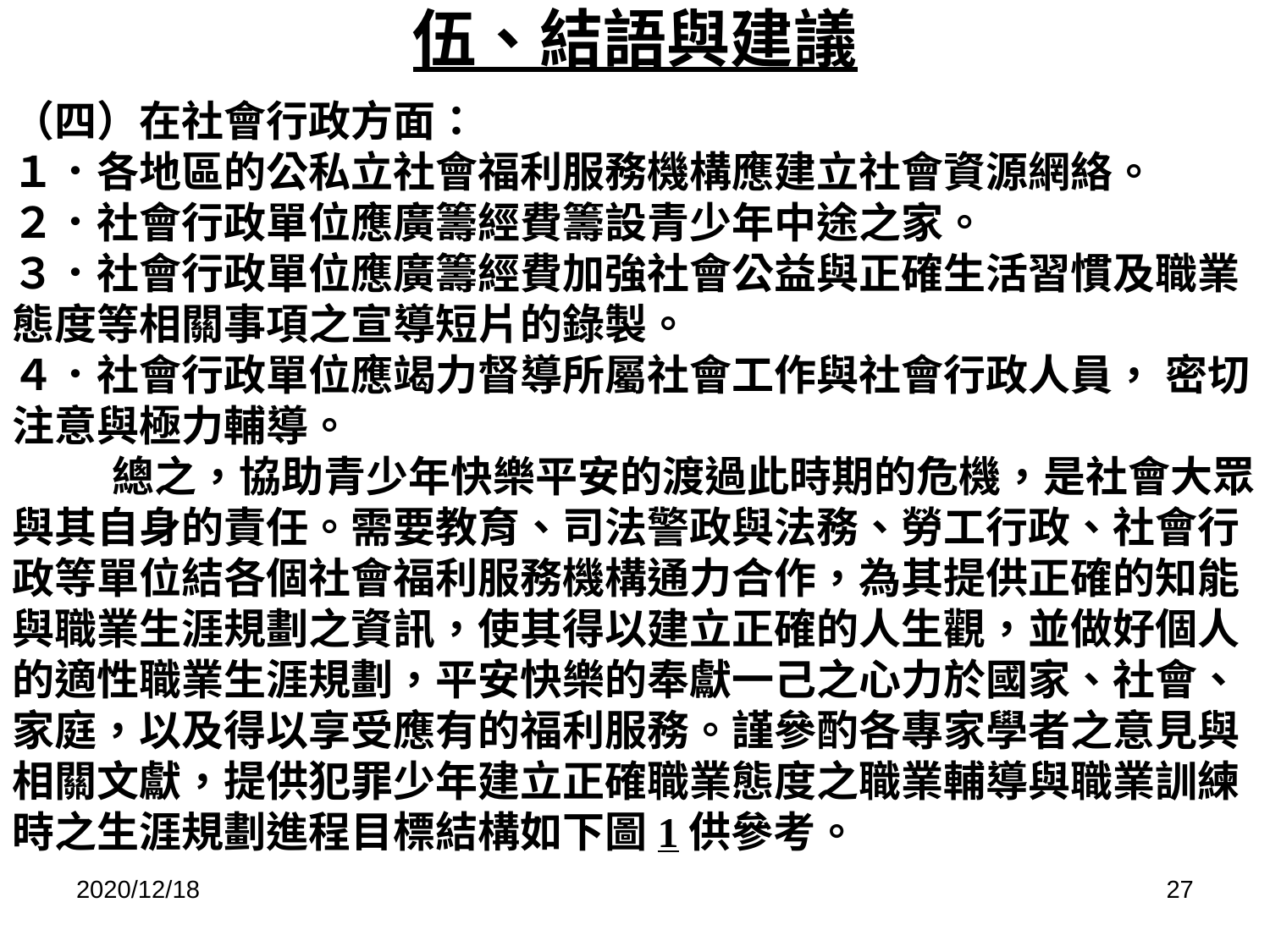

# 伍、結語與建議
（四）在社會行政方面：
１．各地區的公私立社會福利服務機構應建立社會資源網絡。
２．社會行政單位應廣籌經費籌設青少年中途之家。
３．社會行政單位應廣籌經費加強社會公益與正確生活習慣及職業態度等相關事項之宣導短片的錄製。
４．社會行政單位應竭力督導所屬社會工作與社會行政人員， 密切注意與極力輔導。
總之，協助青少年快樂平安的渡過此時期的危機，是社會大眾與其自身的責任。需要教育、司法警政與法務、勞工行政、社會行政等單位結各個社會福利服務機構通力合作，為其提供正確的知能與職業生涯規劃之資訊，使其得以建立正確的人生觀，並做好個人的適性職業生涯規劃，平安快樂的奉獻一己之心力於國家、社會、家庭，以及得以享受應有的福利服務。謹參酌各專家學者之意見與相關文獻，提供犯罪少年建立正確職業態度之職業輔導與職業訓練時之生涯規劃進程目標結構如下圖1供參考。

2020/12/18
27